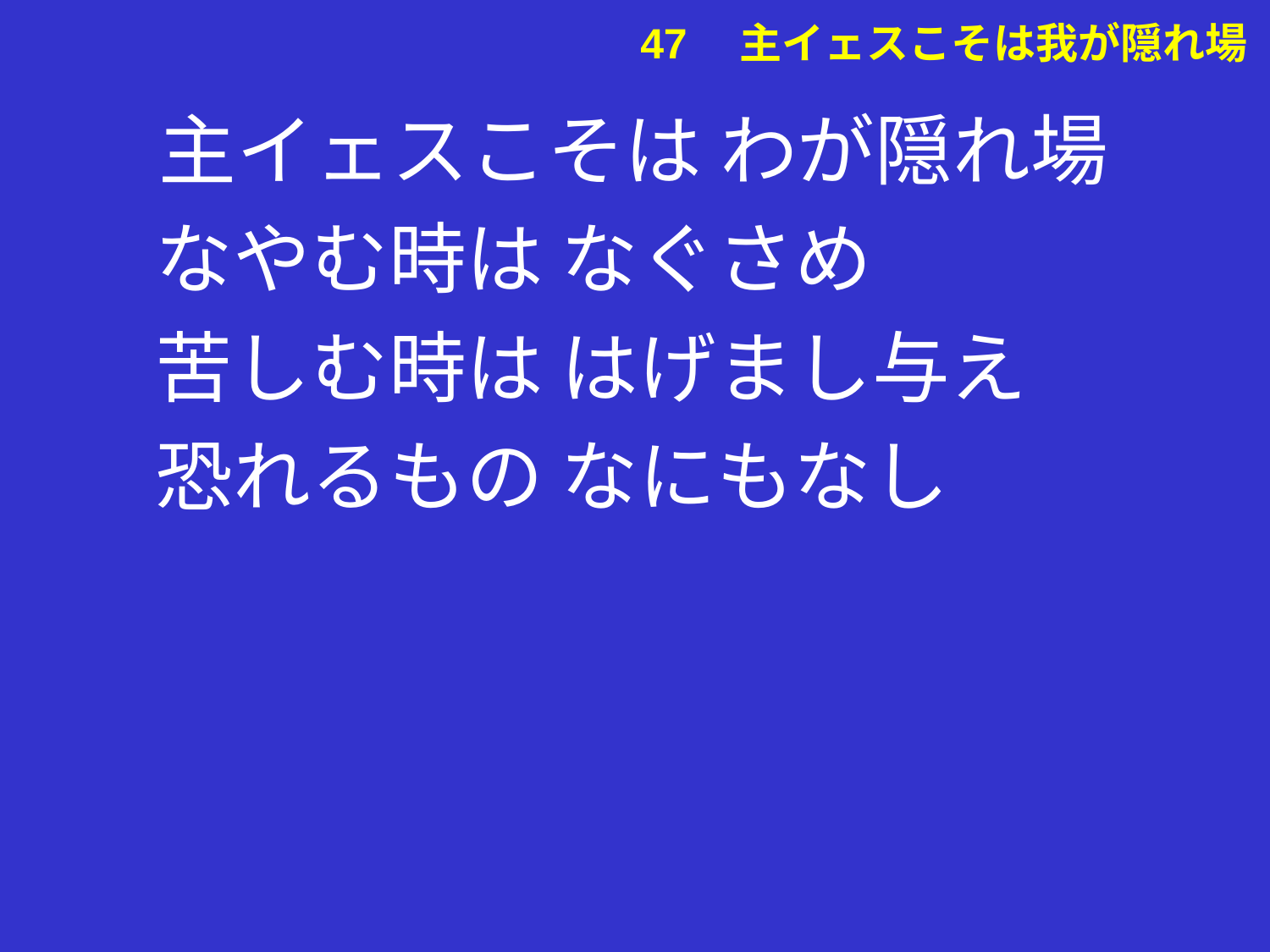

主イェスこそは わが隠れ場
  なやむ時は なぐさめ
  苦しむ時は はげまし与え
  恐れるもの なにもなし
# 47　主イェスこそは我が隠れ場